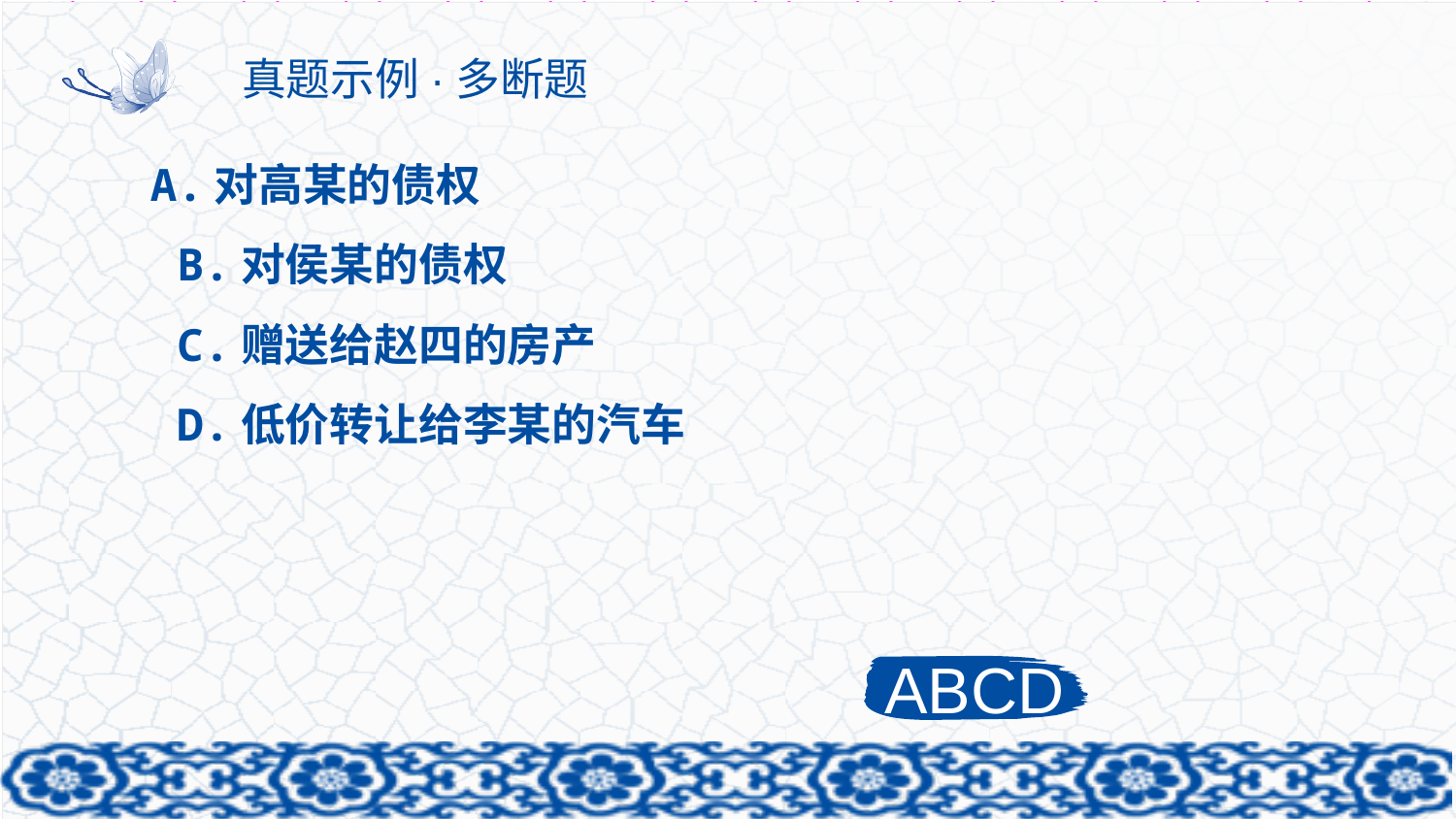

# 真题示例·多断题
A.对高某的债权
 B.对侯某的债权
 C.赠送给赵四的房产
 D.低价转让给李某的汽车
ABCD